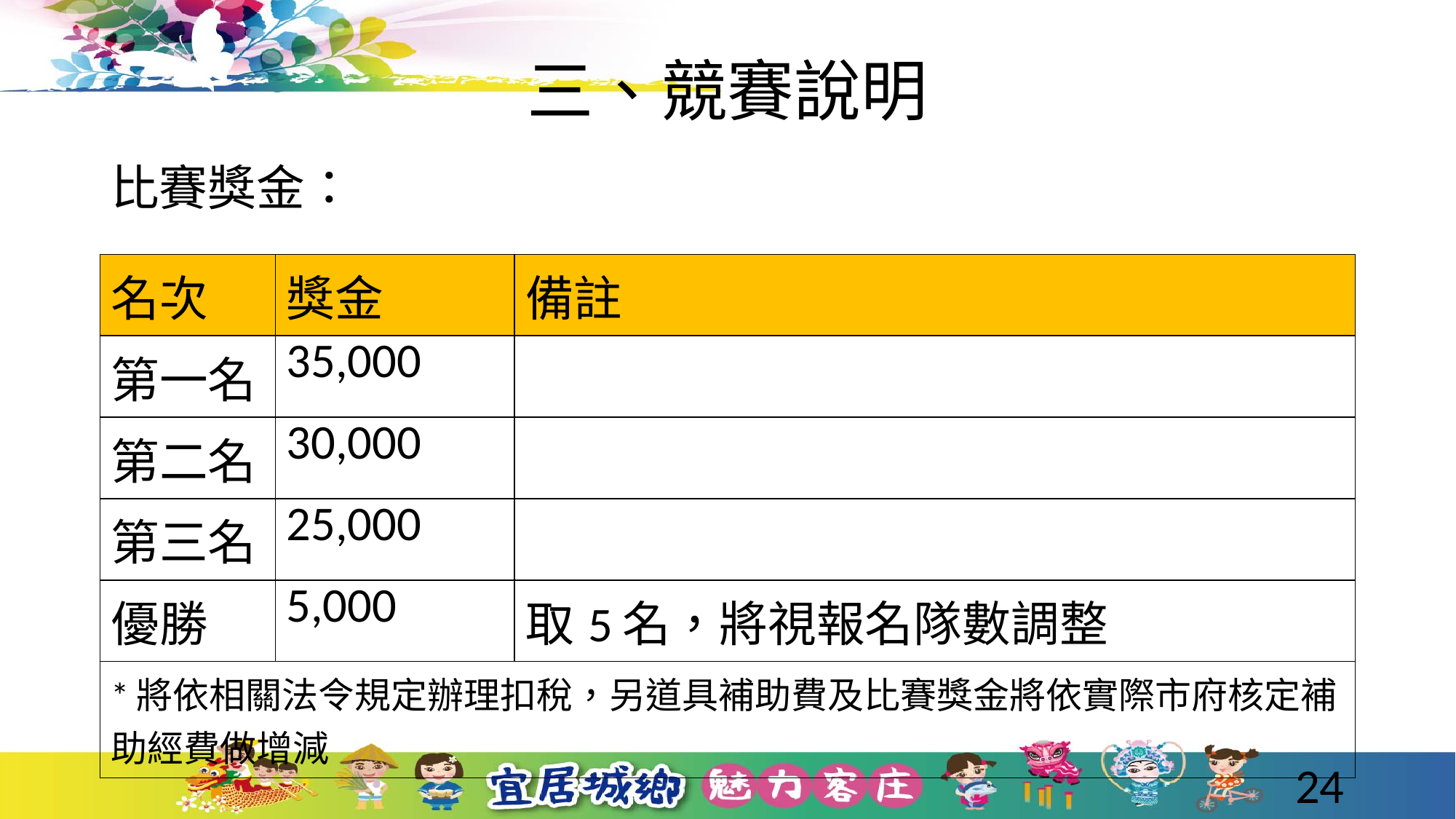

# 三、競賽說明
比賽獎金：

| 名次 | 獎金 | 備註 |
| --- | --- | --- |
| 第一名 | 35,000 |  |
| 第二名 | 30,000 |  |
| 第三名 | 25,000 |  |
| 優勝 | 5,000 | 取5名，將視報名隊數調整 |
| \*將依相關法令規定辦理扣稅，另道具補助費及比賽獎金將依實際市府核定補助經費做增減 |  |  |
24